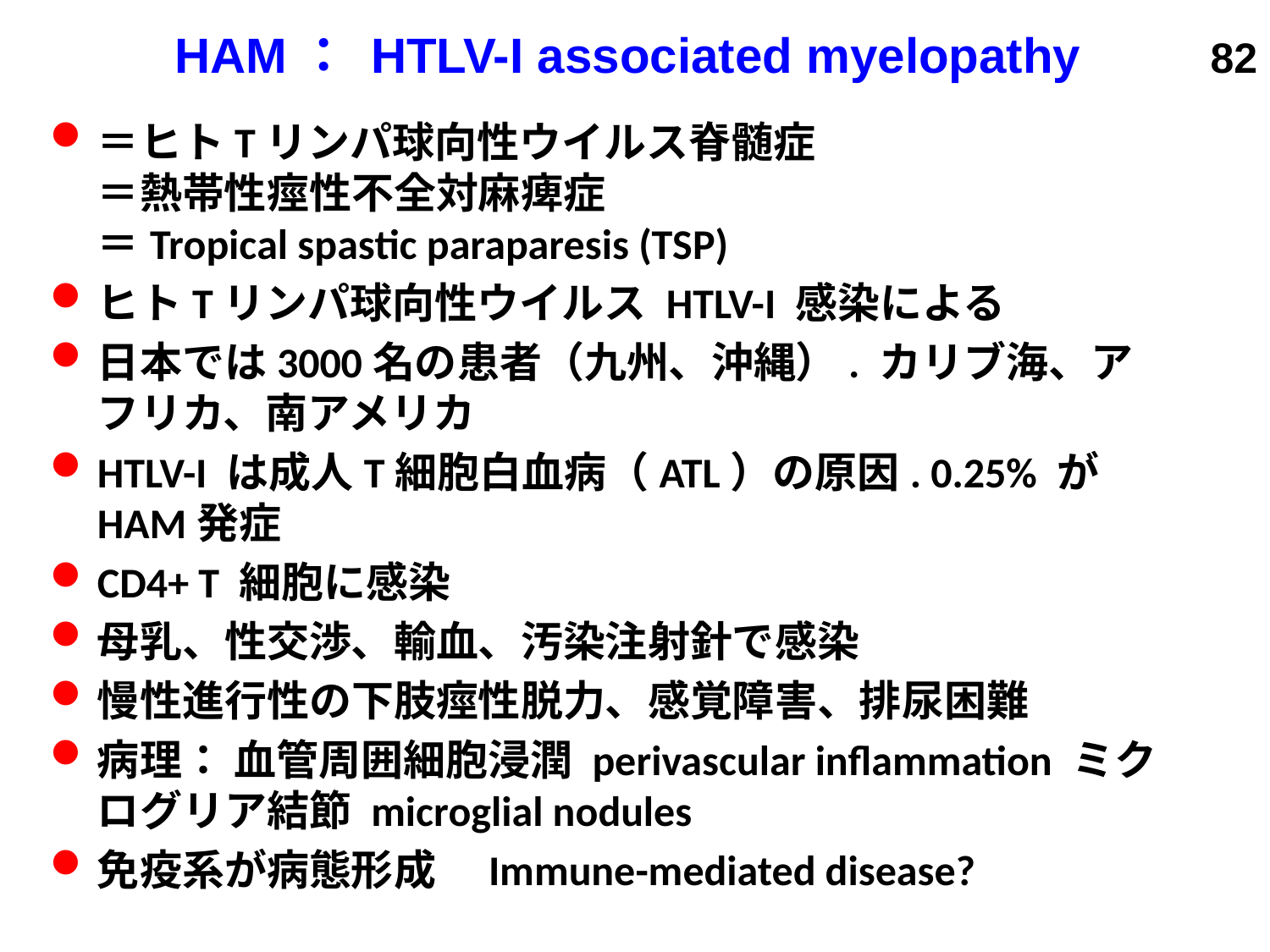

# HAM： HTLV-I associated myelopathy
82
＝ヒトTリンパ球向性ウイルス脊髄症
＝熱帯性痙性不全対麻痺症
＝Tropical spastic paraparesis (TSP)
ヒトTリンパ球向性ウイルス HTLV-I 感染による
日本では3000名の患者（九州、沖縄）. カリブ海、アフリカ、南アメリカ
HTLV-I は成人T細胞白血病（ATL）の原因. 0.25% がHAM発症
CD4+ T 細胞に感染
母乳、性交渉、輸血、汚染注射針で感染
慢性進行性の下肢痙性脱力、感覚障害、排尿困難
病理： 血管周囲細胞浸潤 perivascular inflammation ミクログリア結節 microglial nodules
免疫系が病態形成　Immune-mediated disease?